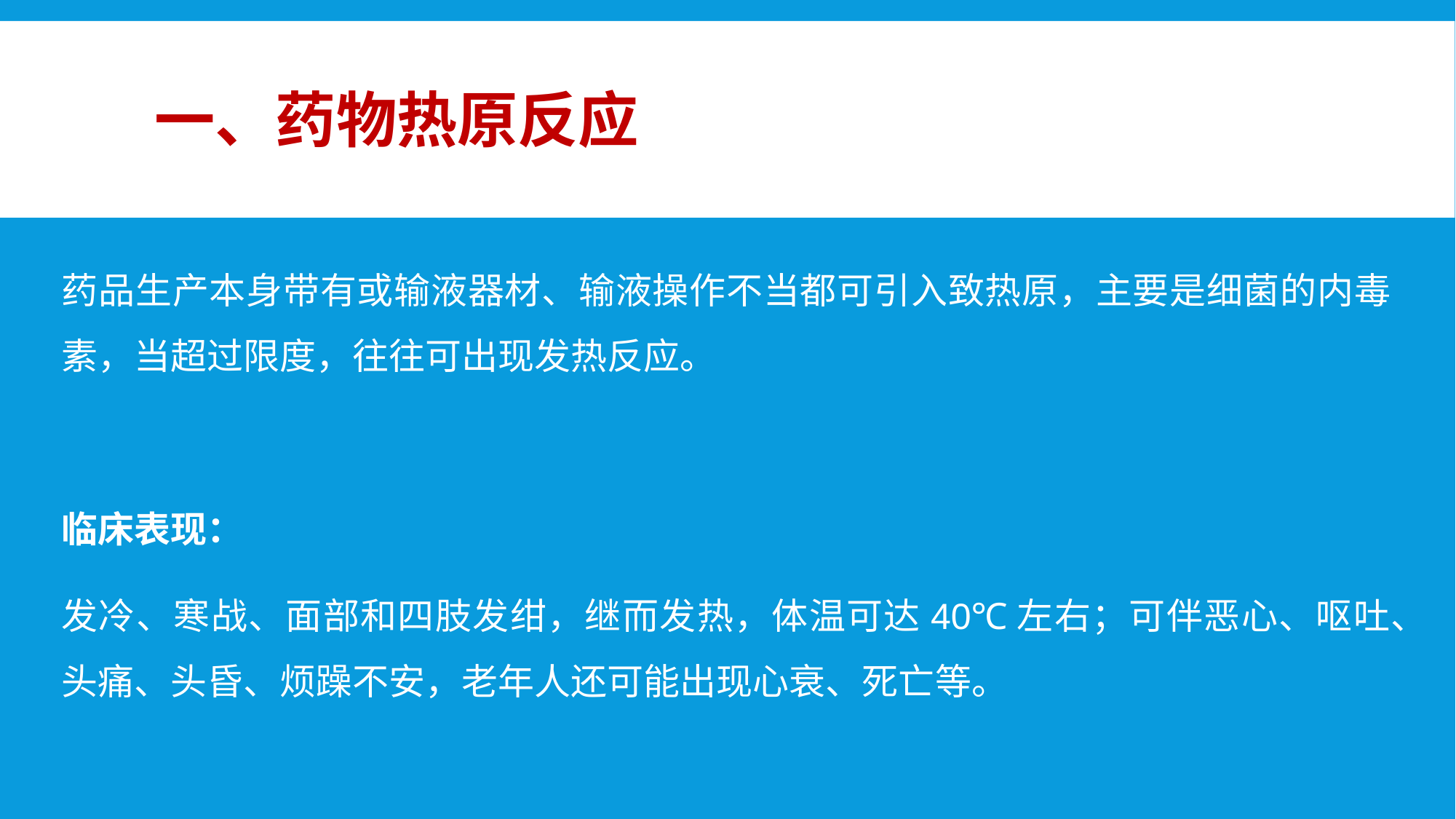

# 一、药物热原反应
药品生产本身带有或输液器材、输液操作不当都可引入致热原，主要是细菌的内毒素，当超过限度，往往可出现发热反应。

临床表现：
发冷、寒战、面部和四肢发绀，继而发热，体温可达40℃左右；可伴恶心、呕吐、头痛、头昏、烦躁不安，老年人还可能出现心衰、死亡等。